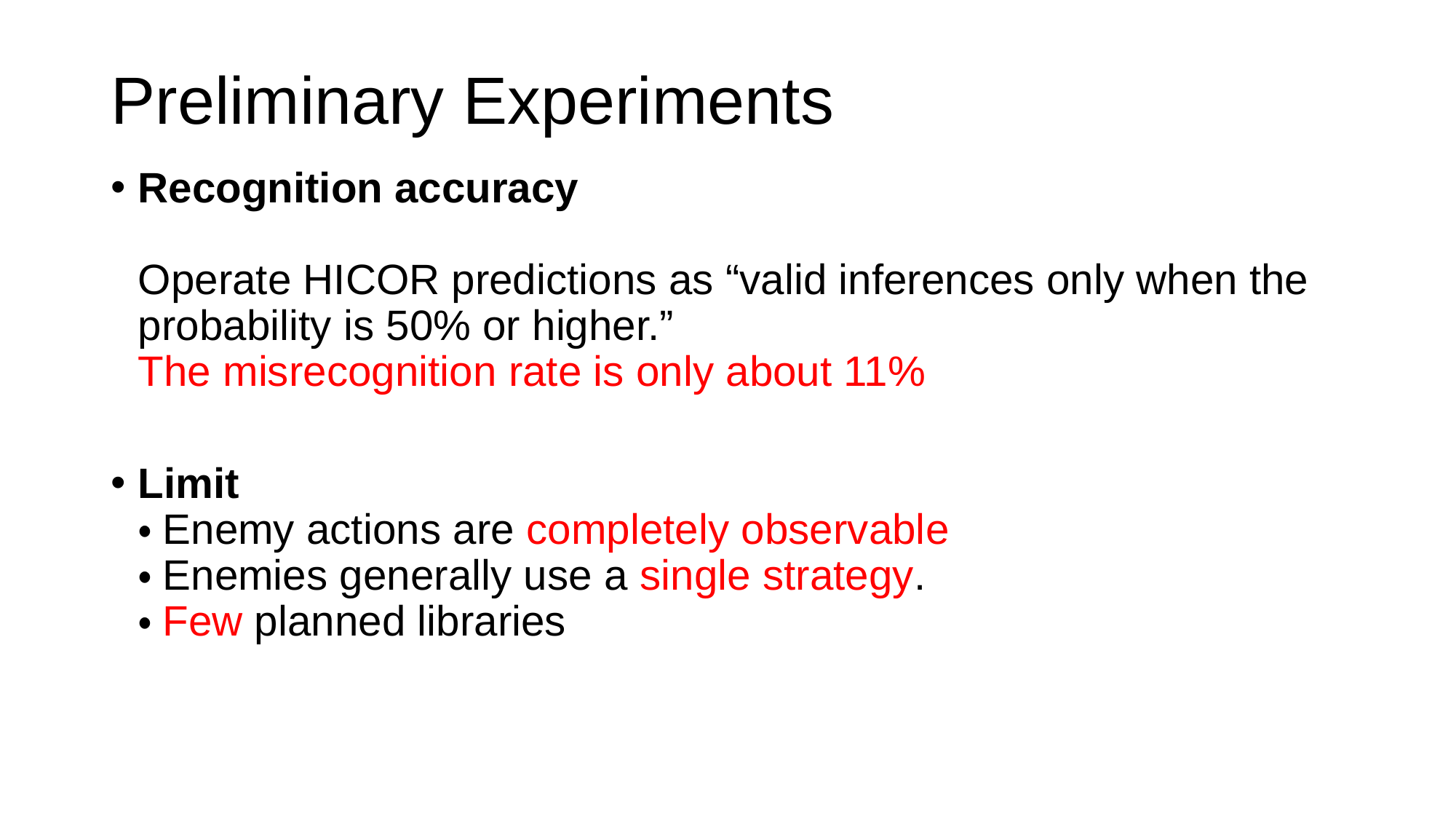

# Preliminary Experiments
Recognition accuracy
Operate HICOR predictions as “valid inferences only when the probability is 50% or higher.”
The misrecognition rate is only about 11%
Limit
・Enemy actions are completely observable
・Enemies generally use a single strategy.
・Few planned libraries